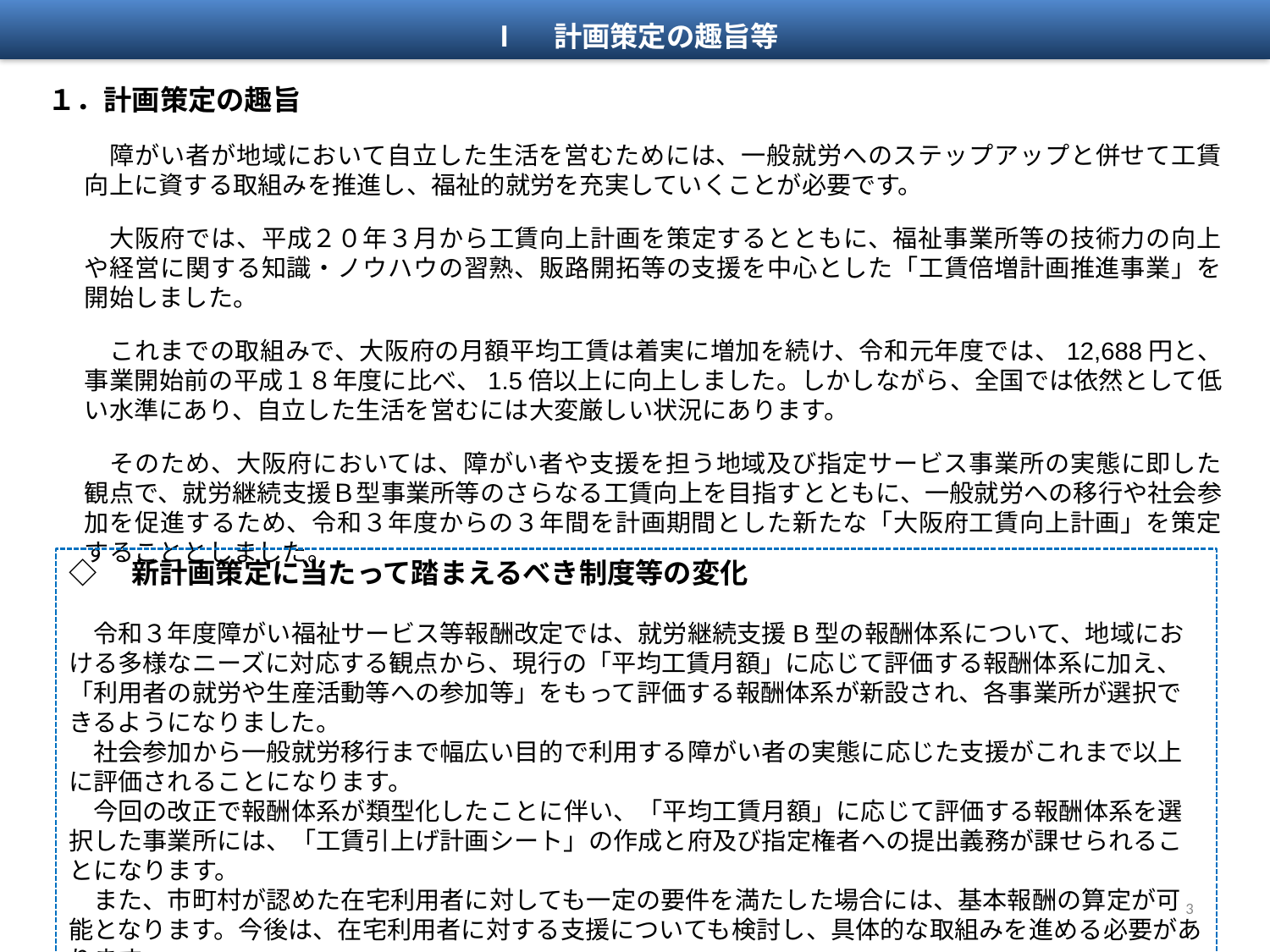

Ⅰ　計画策定の趣旨等
１．計画策定の趣旨
障がい者が地域において自立した生活を営むためには、一般就労へのステップアップと併せて工賃向上に資する取組みを推進し、福祉的就労を充実していくことが必要です。
大阪府では、平成２０年３月から工賃向上計画を策定するとともに、福祉事業所等の技術力の向上や経営に関する知識・ノウハウの習熟、販路開拓等の支援を中心とした「工賃倍増計画推進事業」を開始しました。
これまでの取組みで、大阪府の月額平均工賃は着実に増加を続け、令和元年度では、12,688円と、事業開始前の平成１８年度に比べ、1.5倍以上に向上しました。しかしながら、全国では依然として低い水準にあり、自立した生活を営むには大変厳しい状況にあります。
そのため、大阪府においては、障がい者や支援を担う地域及び指定サービス事業所の実態に即した観点で、就労継続支援Ｂ型事業所等のさらなる工賃向上を目指すとともに、一般就労への移行や社会参加を促進するため、令和３年度からの３年間を計画期間とした新たな「大阪府工賃向上計画」を策定することとしました。
◇　新計画策定に当たって踏まえるべき制度等の変化

　令和３年度障がい福祉サービス等報酬改定では、就労継続支援B型の報酬体系について、地域における多様なニーズに対応する観点から、現行の「平均工賃月額」に応じて評価する報酬体系に加え、「利用者の就労や生産活動等への参加等」をもって評価する報酬体系が新設され、各事業所が選択できるようになりました。
　社会参加から一般就労移行まで幅広い目的で利用する障がい者の実態に応じた支援がこれまで以上に評価されることになります。
　今回の改正で報酬体系が類型化したことに伴い、「平均工賃月額」に応じて評価する報酬体系を選択した事業所には、「工賃引上げ計画シート」の作成と府及び指定権者への提出義務が課せられることになります。
　また、市町村が認めた在宅利用者に対しても一定の要件を満たした場合には、基本報酬の算定が可能となります。今後は、在宅利用者に対する支援についても検討し、具体的な取組みを進める必要があります。
3